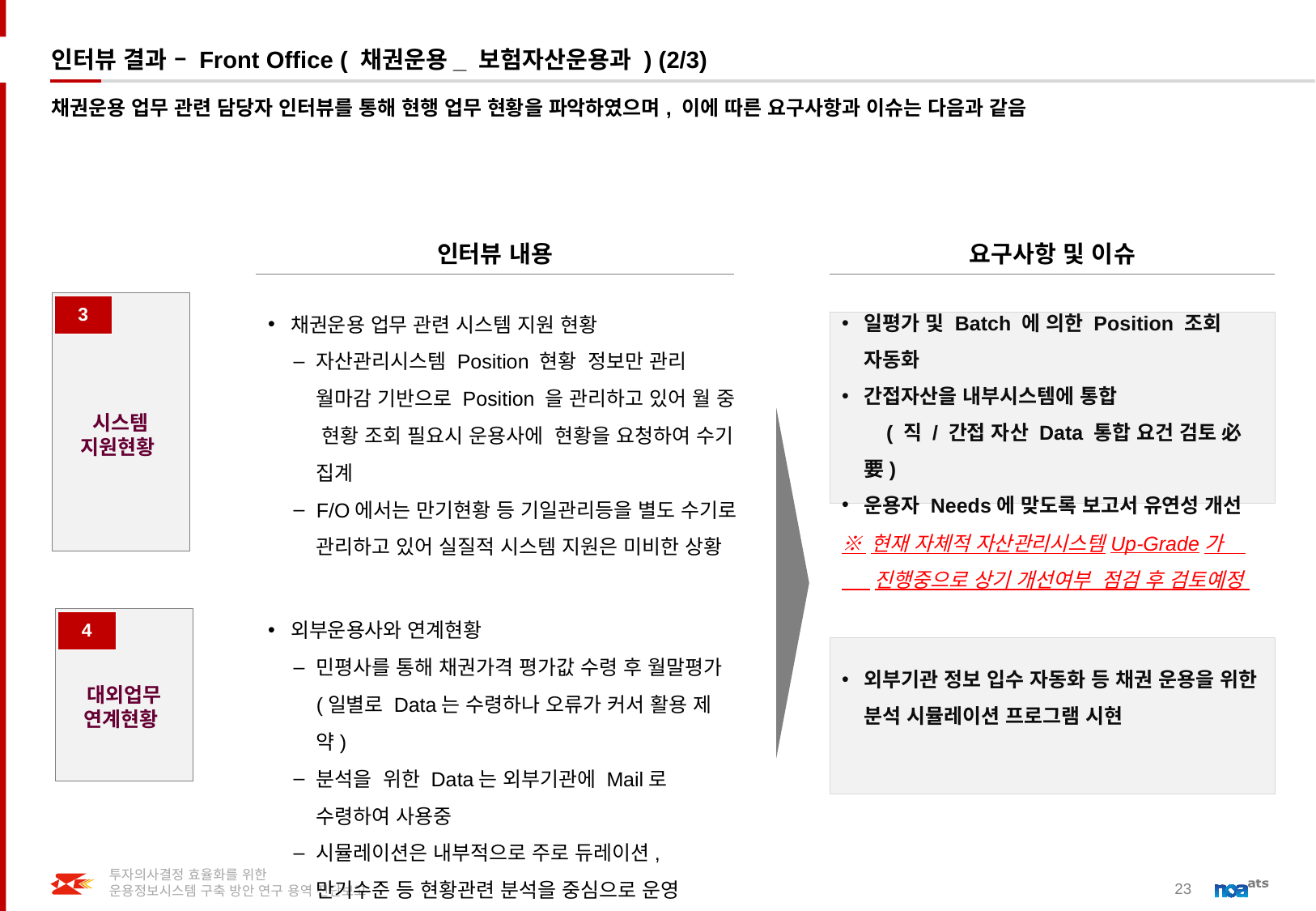

# 인터뷰 결과 – Front Office ( 채권운용_ 보험자산운용과 ) (2/3)
채권운용 업무 관련 담당자 인터뷰를 통해 현행 업무 현황을 파악하였으며, 이에 따른 요구사항과 이슈는 다음과 같음
인터뷰 내용
요구사항 및 이슈

시스템 지원현황
채권운용 업무 관련 시스템 지원 현황
자산관리시스템 Position 현황  정보만 관리 월마감 기반으로 Position 을 관리하고 있어 월 중  현황 조회 필요시 운용사에  현황을 요청하여 수기 집계
F/O에서는 만기현황 등 기일관리등을 별도 수기로 관리하고 있어 실질적 시스템 지원은 미비한 상황

3
일평가 및 Batch 에 의한 Position 조회 자동화
간접자산을 내부시스템에 통합                             ( 직 / 간접 자산 Data 통합 요건 검토 必要)
운용자 Needs에 맞도록 보고서 유연성 개선
※ 현재 자체적 자산관리시스템Up-Grade가
     진행중으로 상기 개선여부  점검 후 검토예정

외부운용사와 연계현황
민평사를 통해 채권가격 평가값 수령 후 월말평가 (일별로 Data는 수령하나 오류가 커서 활용 제약)
분석을  위한 Data는 외부기관에 Mail로 수령하여 사용중
시뮬레이션은 내부적으로 주로 듀레이션, 만기수준 등 현황관련 분석을 중심으로 운영

대외업무 연계현황
4

외부기관 정보 입수 자동화 등 채권 운용을 위한 분석 시뮬레이션 프로그램 시현